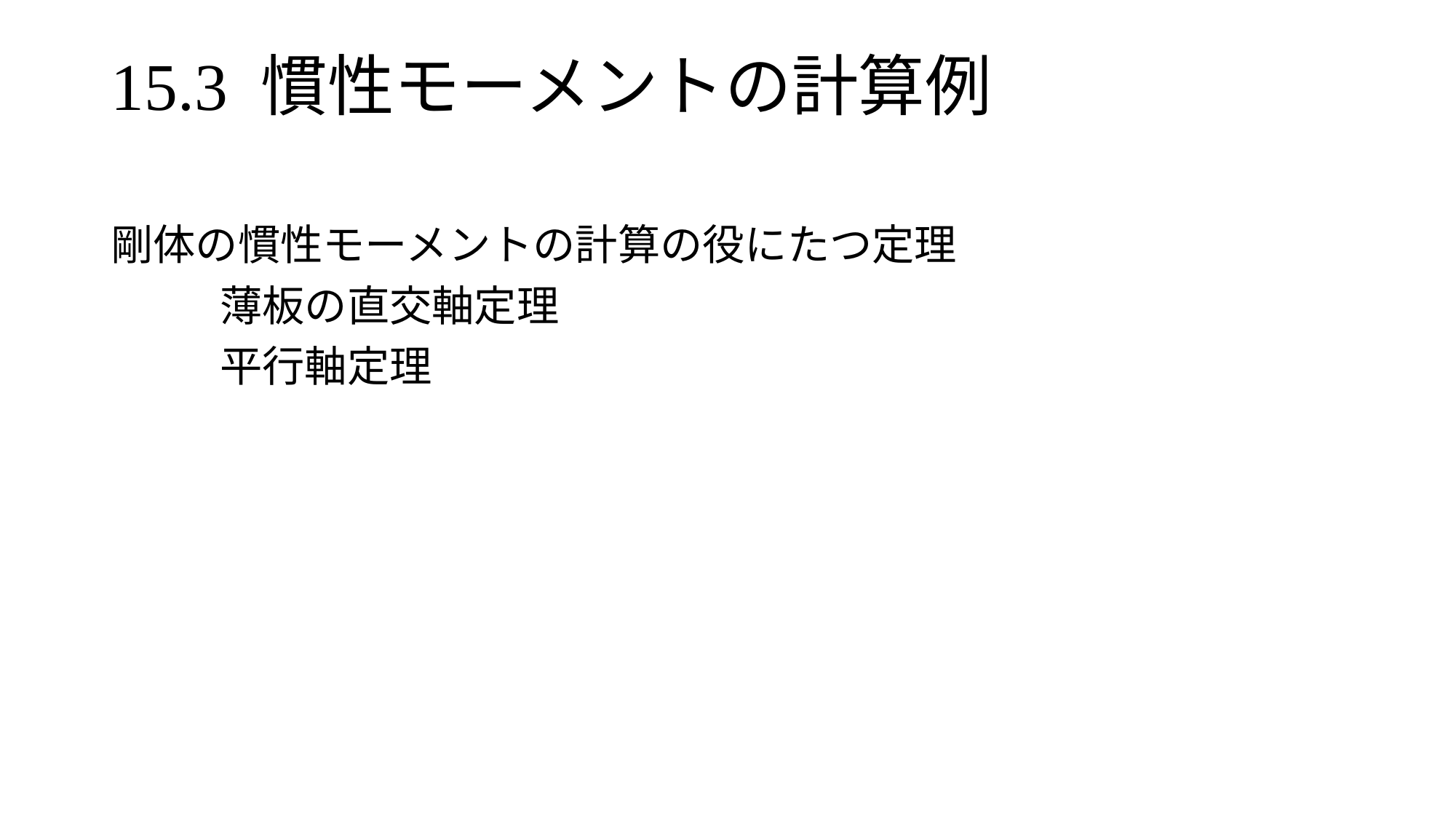

# 15.3 慣性モーメントの計算例
剛体の慣性モーメントの計算の役にたつ定理
	薄板の直交軸定理
	平行軸定理